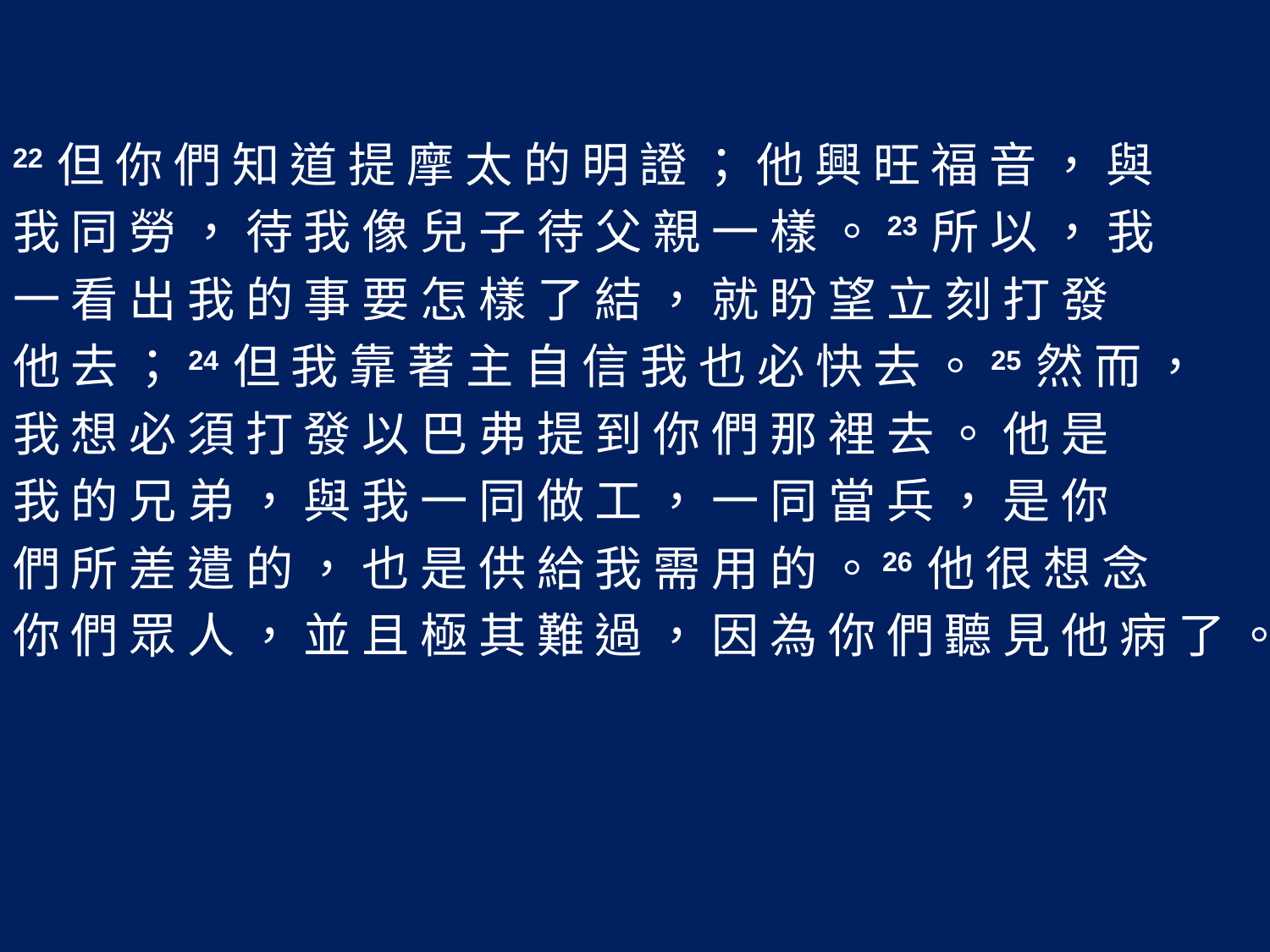

22 但 你 們 知 道 提 摩 太 的 明 證 ； 他 興 旺 福 音 ， 與
我 同 勞 ， 待 我 像 兒 子 待 父 親 一 樣 。23 所 以 ， 我
一 看 出 我 的 事 要 怎 樣 了 結 ， 就 盼 望 立 刻 打 發
他 去 ；24 但 我 靠 著 主 自 信 我 也 必 快 去 。25 然 而 ，
我 想 必 須 打 發 以 巴 弗 提 到 你 們 那 裡 去 。 他 是
我 的 兄 弟 ， 與 我 一 同 做 工 ， 一 同 當 兵 ， 是 你
們 所 差 遣 的 ， 也 是 供 給 我 需 用 的 。 26 他 很 想 念
你 們 眾 人 ， 並 且 極 其 難 過 ， 因 為 你 們 聽 見 他 病 了 。